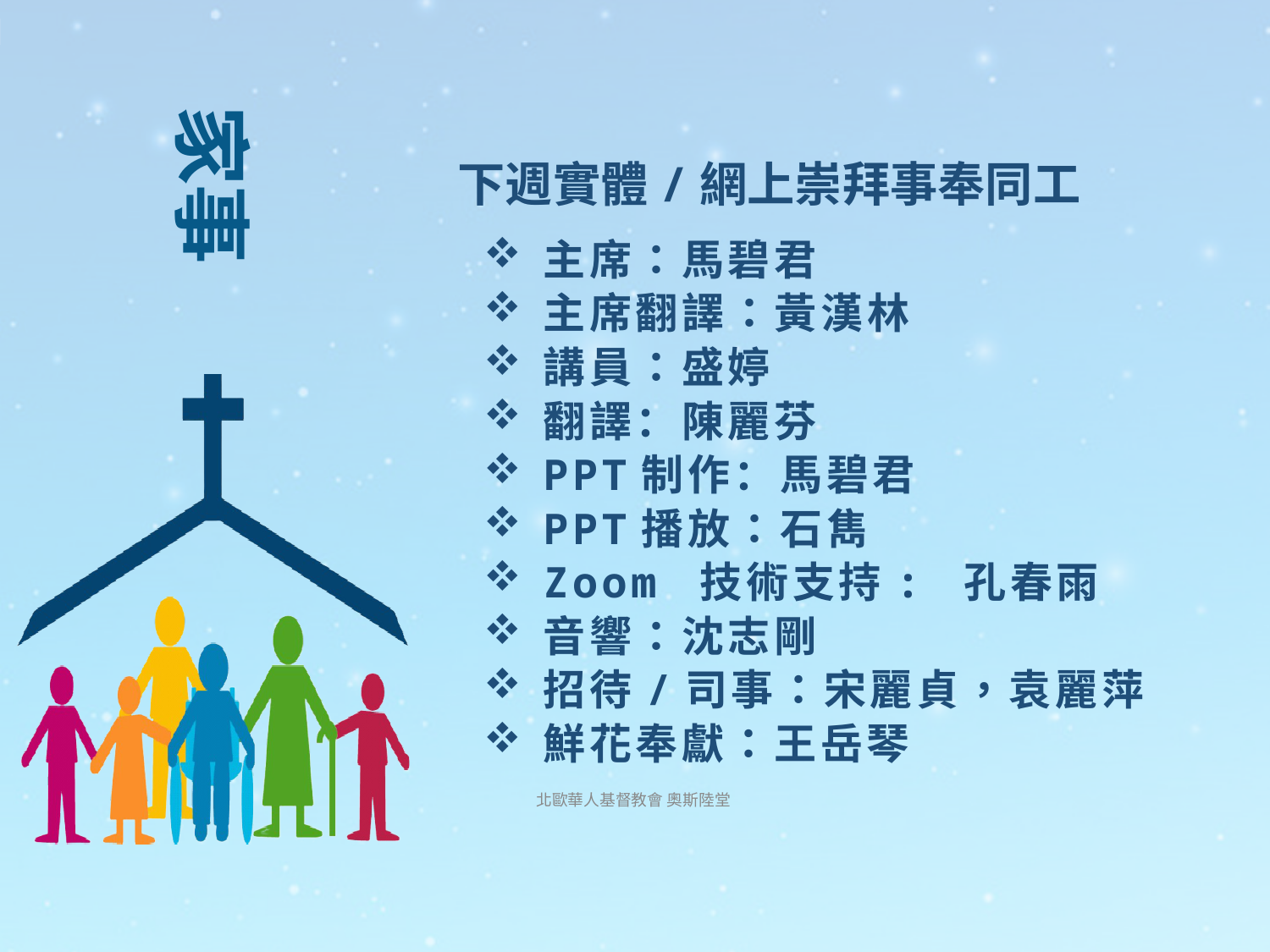

下週實體/網上崇拜事奉同工
主席：馬碧君
主席翻譯：黃漢林
講員：盛婷
翻譯：陳麗芬
PPT制作：馬碧君
PPT播放：石雋
Zoom 技術支持: 孔春雨
音響：沈志剛
招待/司事：宋麗貞，袁麗萍
鮮花奉獻：王岳琴
北歐華人基督教會 奧斯陸堂